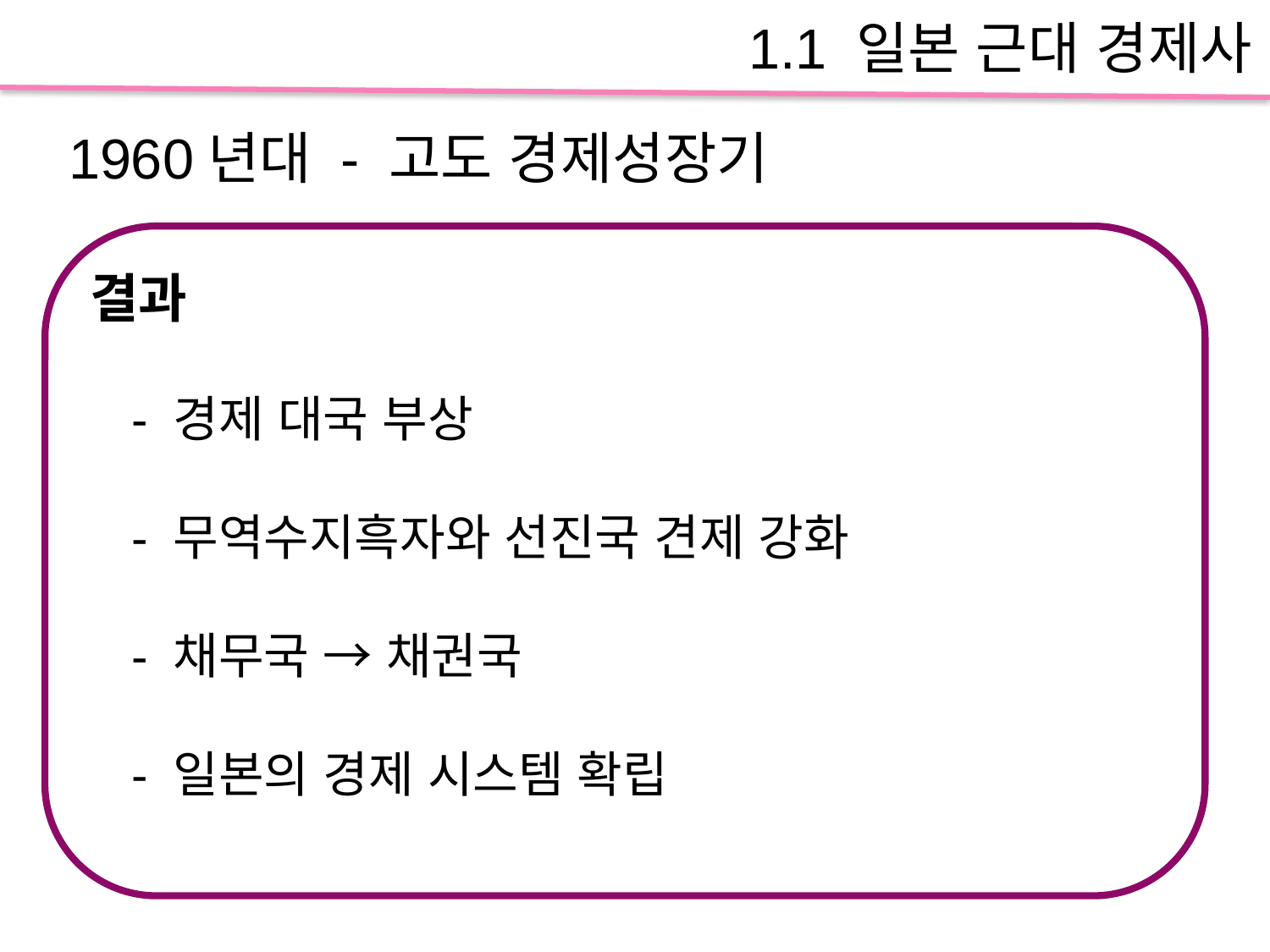

1.1 일본 근대 경제사
1960년대 - 고도 경제성장기
결과

   - 경제 대국 부상

   - 무역수지흑자와 선진국 견제 강화

   - 채무국 → 채권국

   - 일본의 경제 시스템 확립